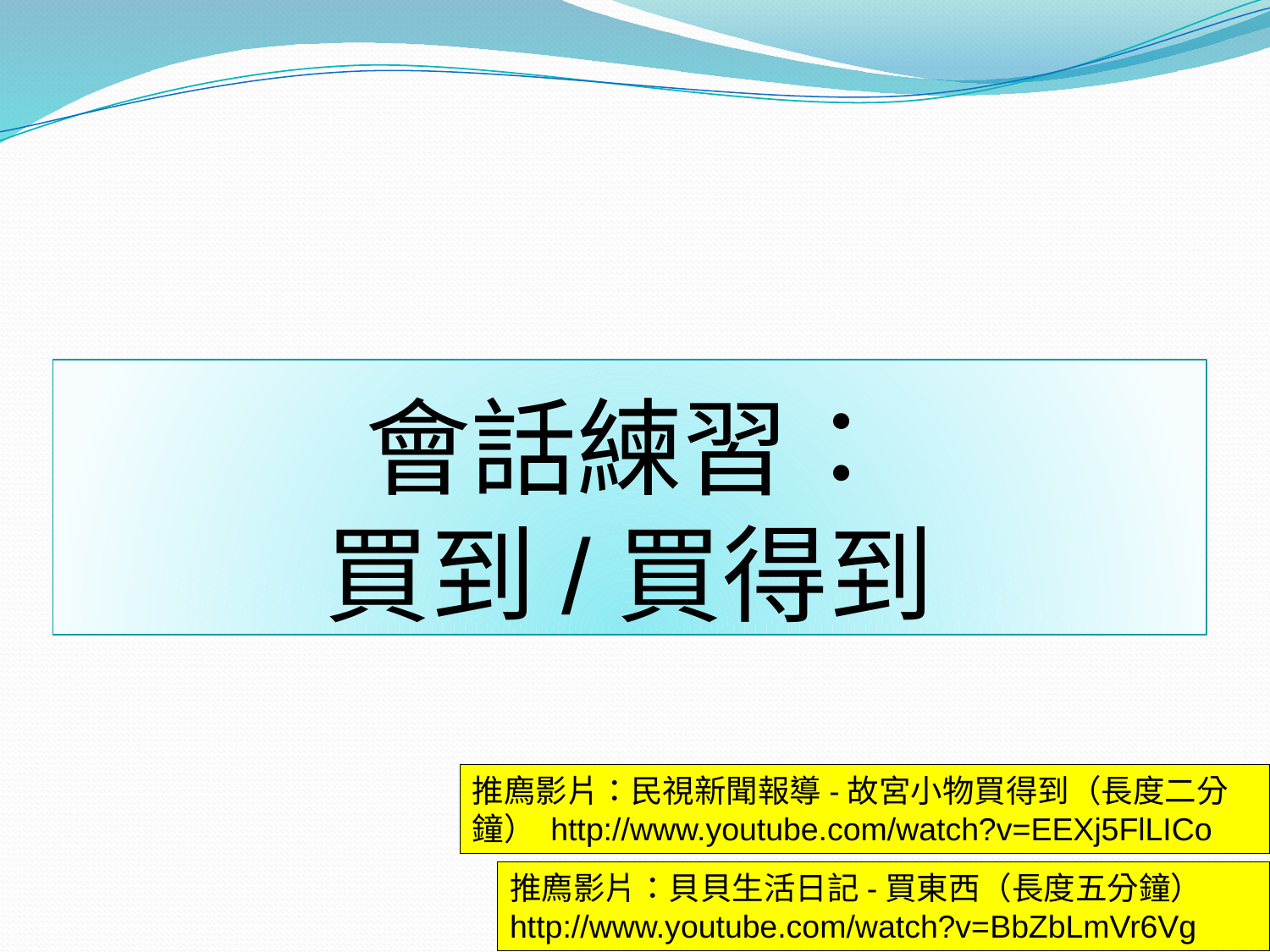

# 會話練習： 買到/買得到
推廌影片：民視新聞報導-故宮小物買得到（長度二分鐘） http://www.youtube.com/watch?v=EEXj5FlLICo
推廌影片：貝貝生活日記-買東西（長度五分鐘） http://www.youtube.com/watch?v=BbZbLmVr6Vg